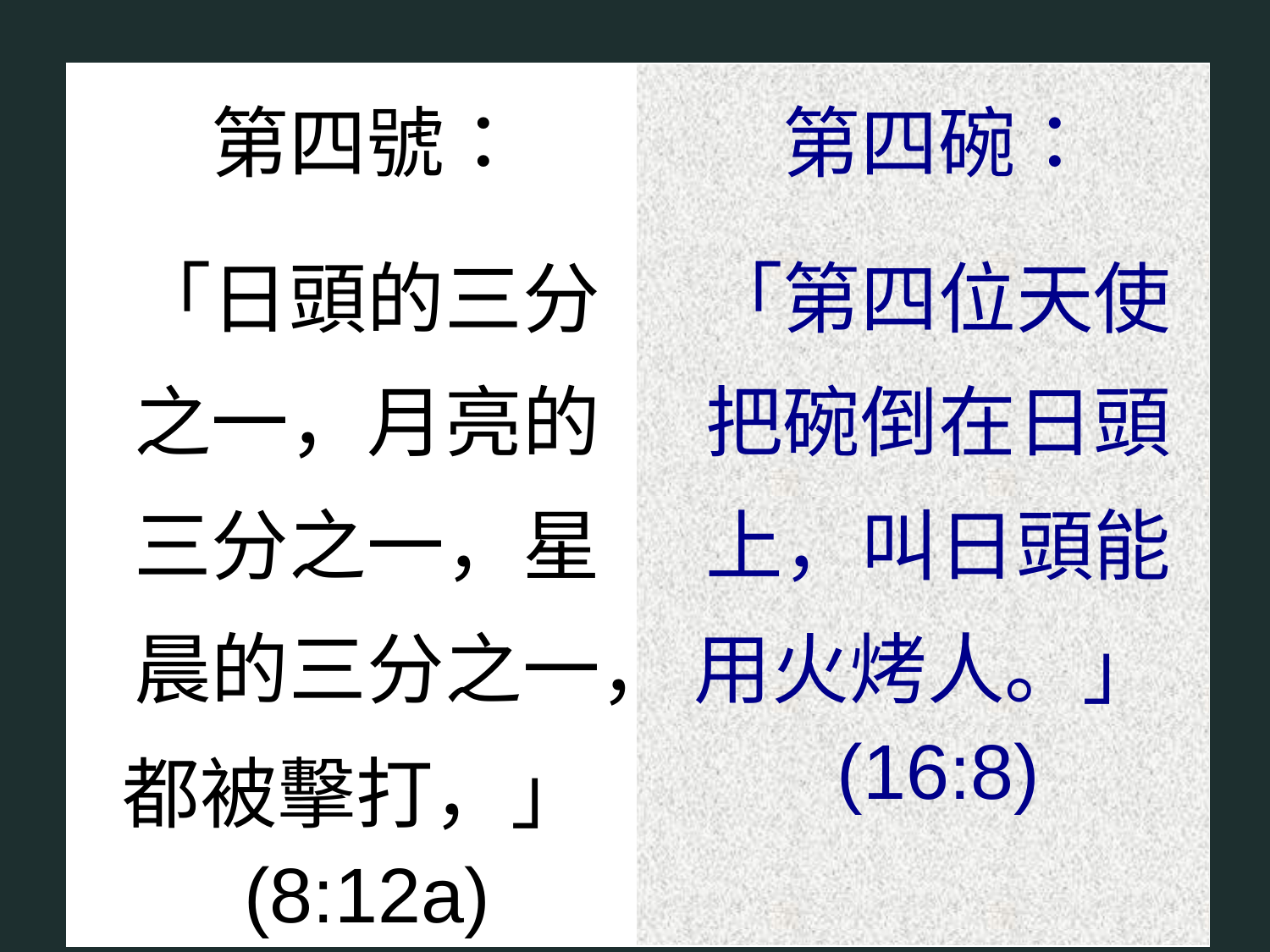

| 第四號： 「日頭的三分之一，月亮的三分之一，星晨的三分之一，都被擊打，」(8:12a) | 第四碗： 「第四位天使把碗倒在日頭上，叫日頭能用火烤人。」(16:8) |
| --- | --- |